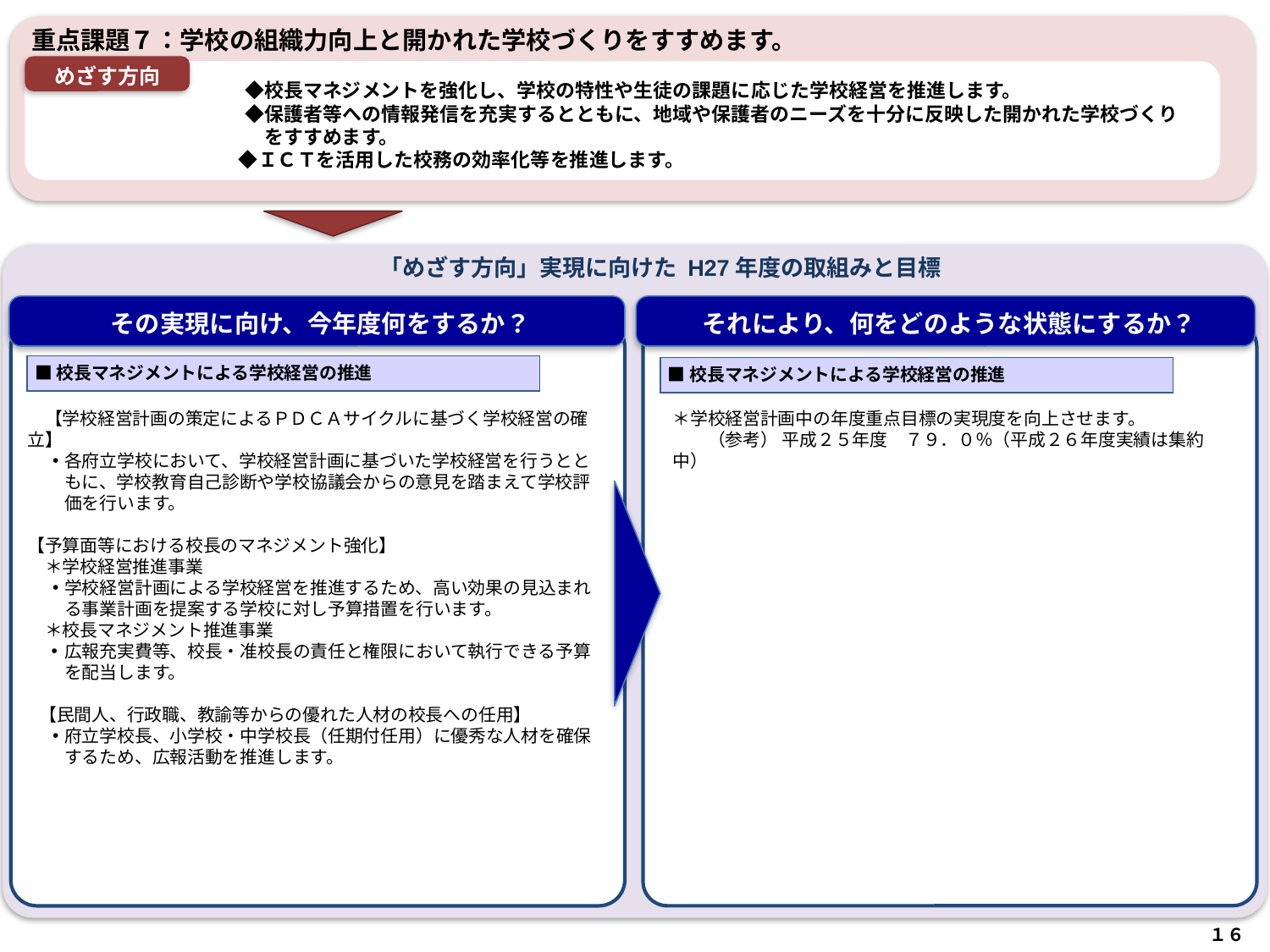

重点課題７：学校の組織力向上と開かれた学校づくりをすすめます。
めざす方向
　　　　　　　　　　　◆校長マネジメントを強化し、学校の特性や生徒の課題に応じた学校経営を推進します。
　　　　　　　　　　　◆保護者等への情報発信を充実するとともに、地域や保護者のニーズを十分に反映した開かれた学校づくり
　　　　　　　　　　　　をすすめます。
　　　　　　　　　　   ◆ＩＣＴを活用した校務の効率化等を推進します。

　　 「めざす方向」実現に向けた H27年度の取組みと目標
その実現に向け、今年度何をするか？
それにより、何をどのような状態にするか？

■校長マネジメントによる学校経営の推進
■校長マネジメントによる学校経営の推進
＊学校経営計画中の年度重点目標の実現度を向上させます。
　　（参考） 平成２５年度　７９．０％（平成２６年度実績は集約中）

　【学校経営計画の策定によるＰＤＣＡサイクルに基づく学校経営の確立】
各府立学校において、学校経営計画に基づいた学校経営を行うとともに、学校教育自己診断や学校協議会からの意見を踏まえて学校評価を行います。
【予算面等における校長のマネジメント強化】
　＊学校経営推進事業
学校経営計画による学校経営を推進するため、高い効果の見込まれる事業計画を提案する学校に対し予算措置を行います。
　＊校長マネジメント推進事業
広報充実費等、校長・准校長の責任と権限において執行できる予算を配当します。

【民間人、行政職、教諭等からの優れた人材の校長への任用】
府立学校長、小学校・中学校長（任期付任用）に優秀な人材を確保するため、広報活動を推進します。

１６